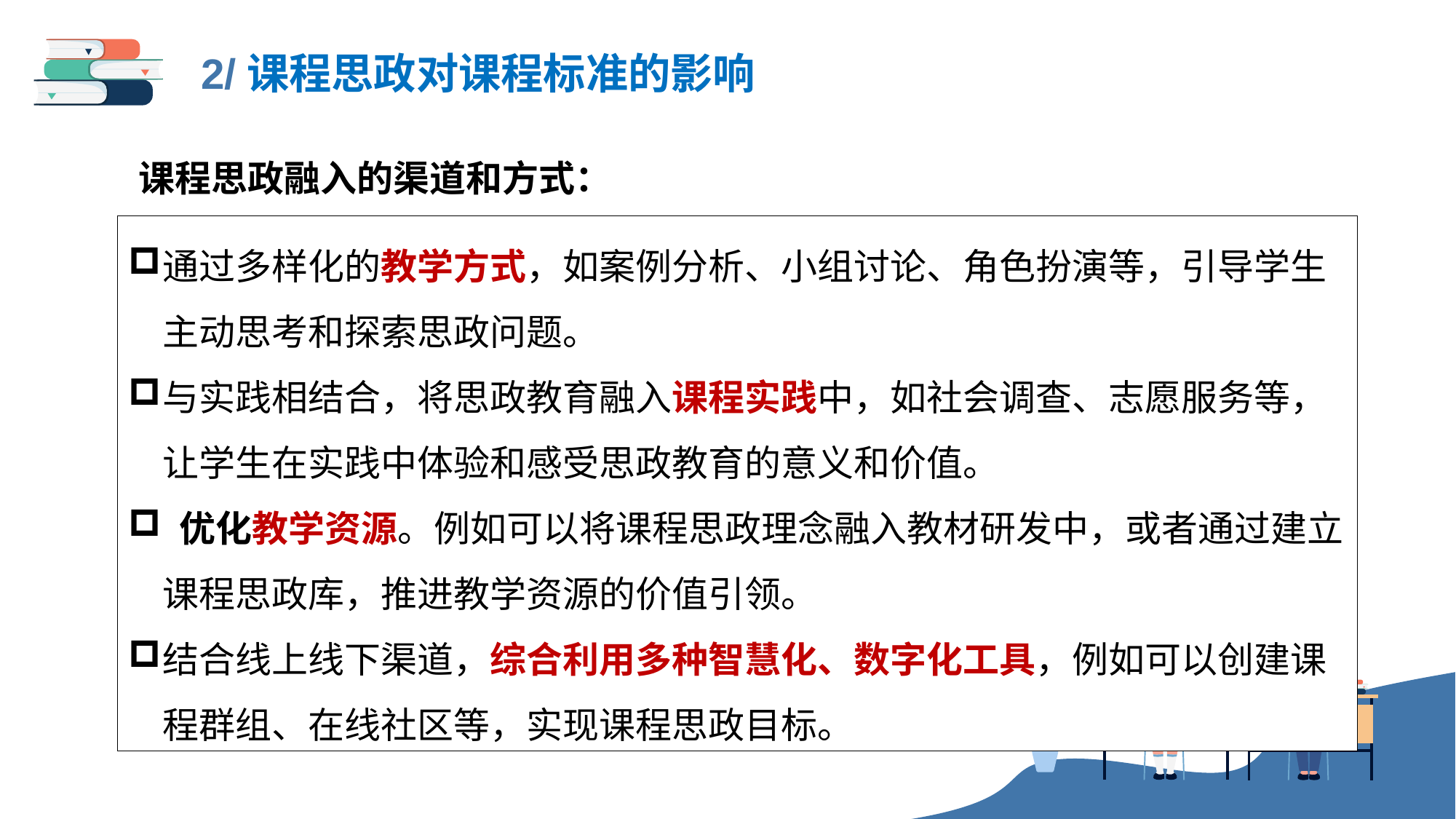

2/课程思政对课程标准的影响
课程思政融入的渠道和方式：
通过多样化的教学方式，如案例分析、小组讨论、角色扮演等，引导学生主动思考和探索思政问题。
与实践相结合，将思政教育融入课程实践中，如社会调查、志愿服务等，让学生在实践中体验和感受思政教育的意义和价值。
 优化教学资源。例如可以将课程思政理念融入教材研发中，或者通过建立课程思政库，推进教学资源的价值引领。
结合线上线下渠道，综合利用多种智慧化、数字化工具，例如可以创建课程群组、在线社区等，实现课程思政目标。